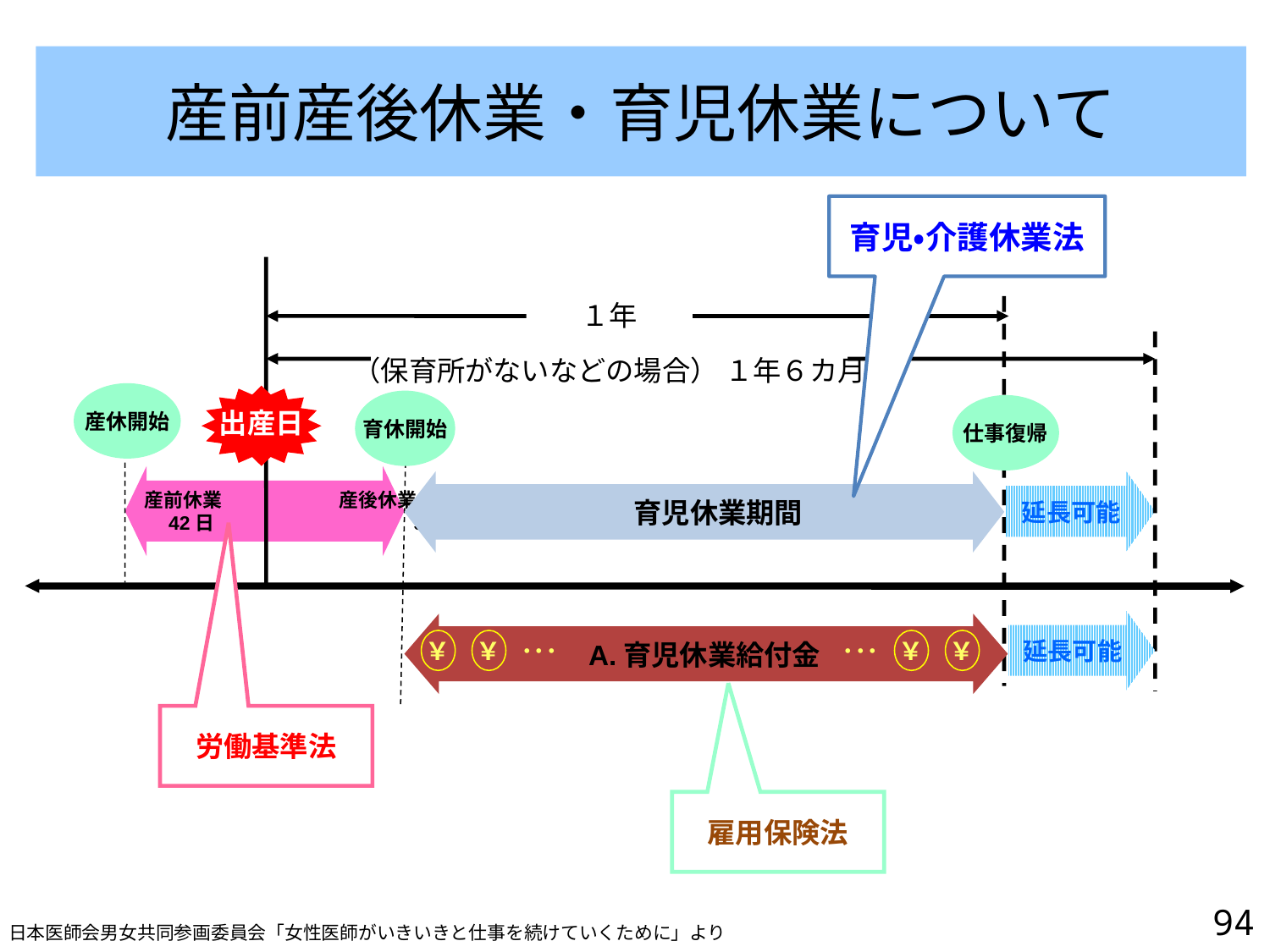

産前産後休業・育児休業について
育児・介護休業法

１年

（保育所がないなどの場合） １年６カ月

産休開始
出産日
育休開始
仕事復帰

産前休業　　　　　　産後休業
　42日　　　　　　　　　　56日
　育児休業期間
延長可能

延長可能

￥
￥
￥
￥
･･･
･･･
A.育児休業給付金
労働基準法
雇用保険法

94
日本医師会男女共同参画委員会「女性医師がいきいきと仕事を続けていくために」より